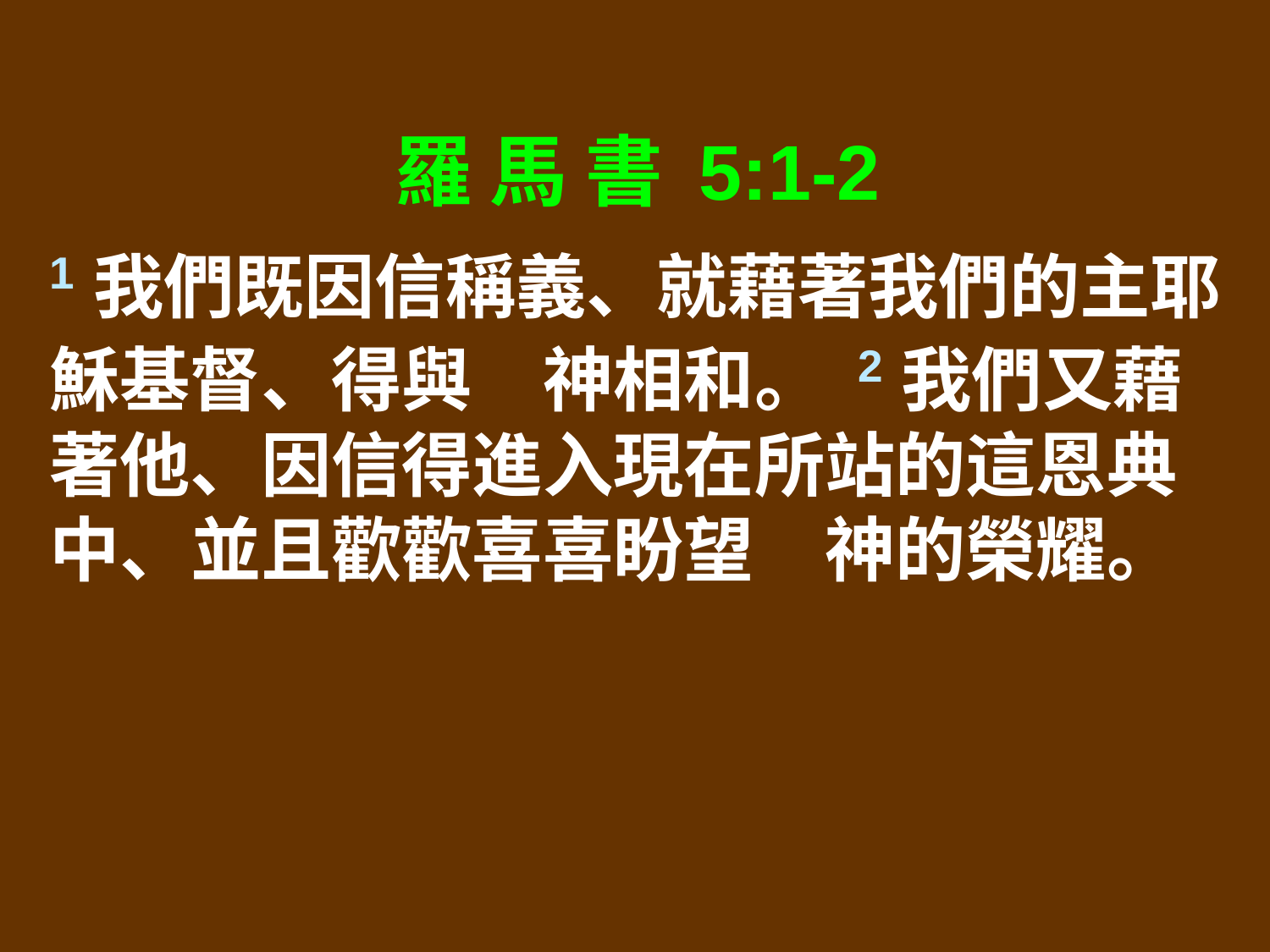

羅 馬 書 5:1-2
1我們既因信稱義、就藉著我們的主耶穌基督、得與　神相和。 2我們又藉著他、因信得進入現在所站的這恩典中、並且歡歡喜喜盼望　神的榮耀。